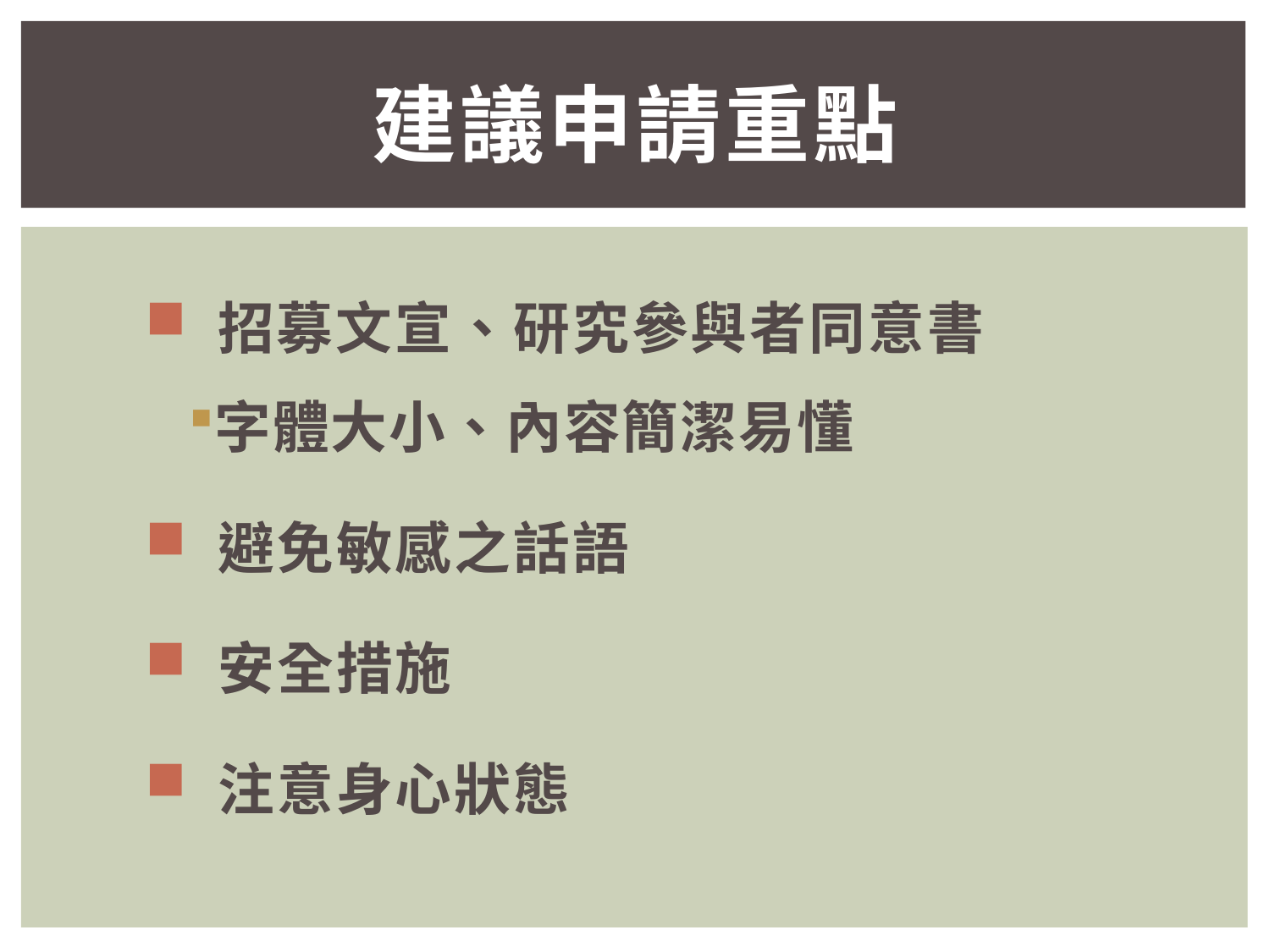

# 建議申請重點
 招募文宣、研究參與者同意書
字體大小、內容簡潔易懂
 避免敏感之話語
 安全措施
 注意身心狀態